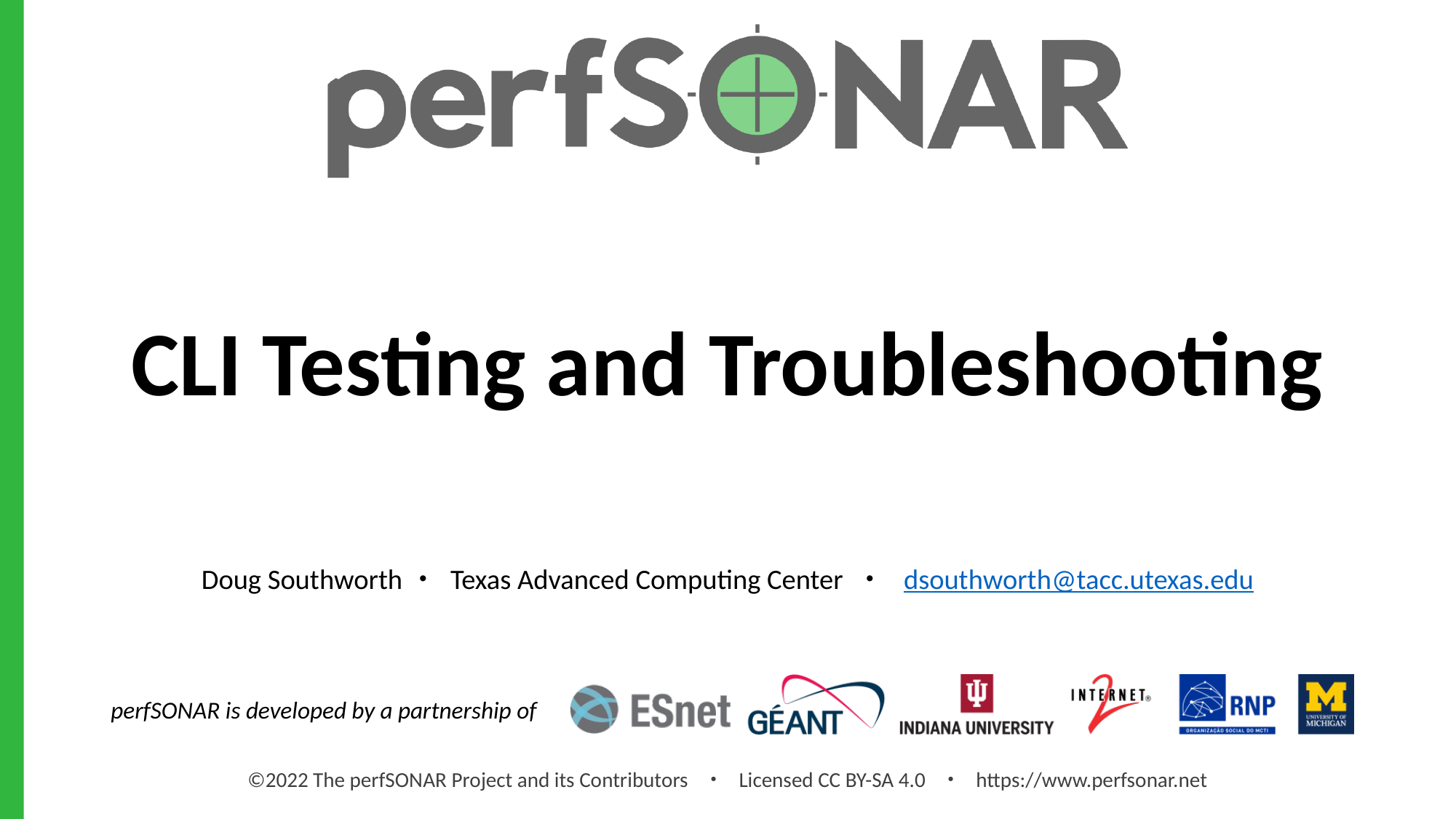

# CLI Testing and Troubleshooting
Doug Southworth・ Texas Advanced Computing Center ・  dsouthworth@tacc.utexas.edu
©2022 The perfSONAR Project and its Contributors  ・  Licensed CC BY-SA 4.0  ・  https://www.perfsonar.net